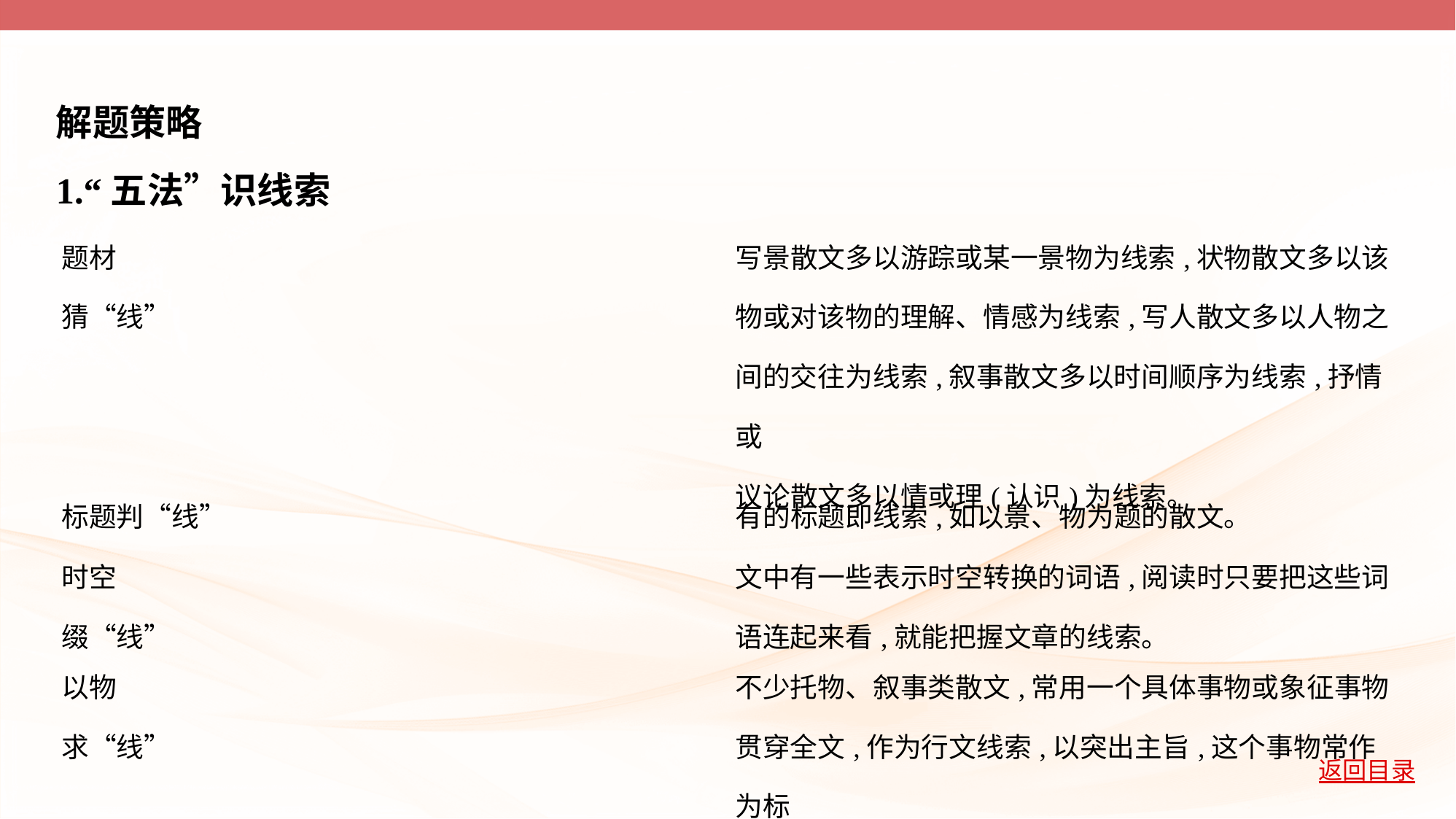

解题策略
1.“五法”识线索
| 题材 猜“线” | 写景散文多以游踪或某一景物为线索,状物散文多以该 物或对该物的理解、情感为线索,写人散文多以人物之 间的交往为线索,叙事散文多以时间顺序为线索,抒情或 议论散文多以情或理(认识)为线索。 |
| --- | --- |
| 标题判“线” | 有的标题即线索,如以景、物为题的散文。 |
| 时空 缀“线” | 文中有一些表示时空转换的词语,阅读时只要把这些词 语连起来看,就能把握文章的线索。 |
| 以物 求“线” | 不少托物、叙事类散文,常用一个具体事物或象征事物 贯穿全文,作为行文线索,以突出主旨,这个事物常作为标 题或在文中反复出现。 |